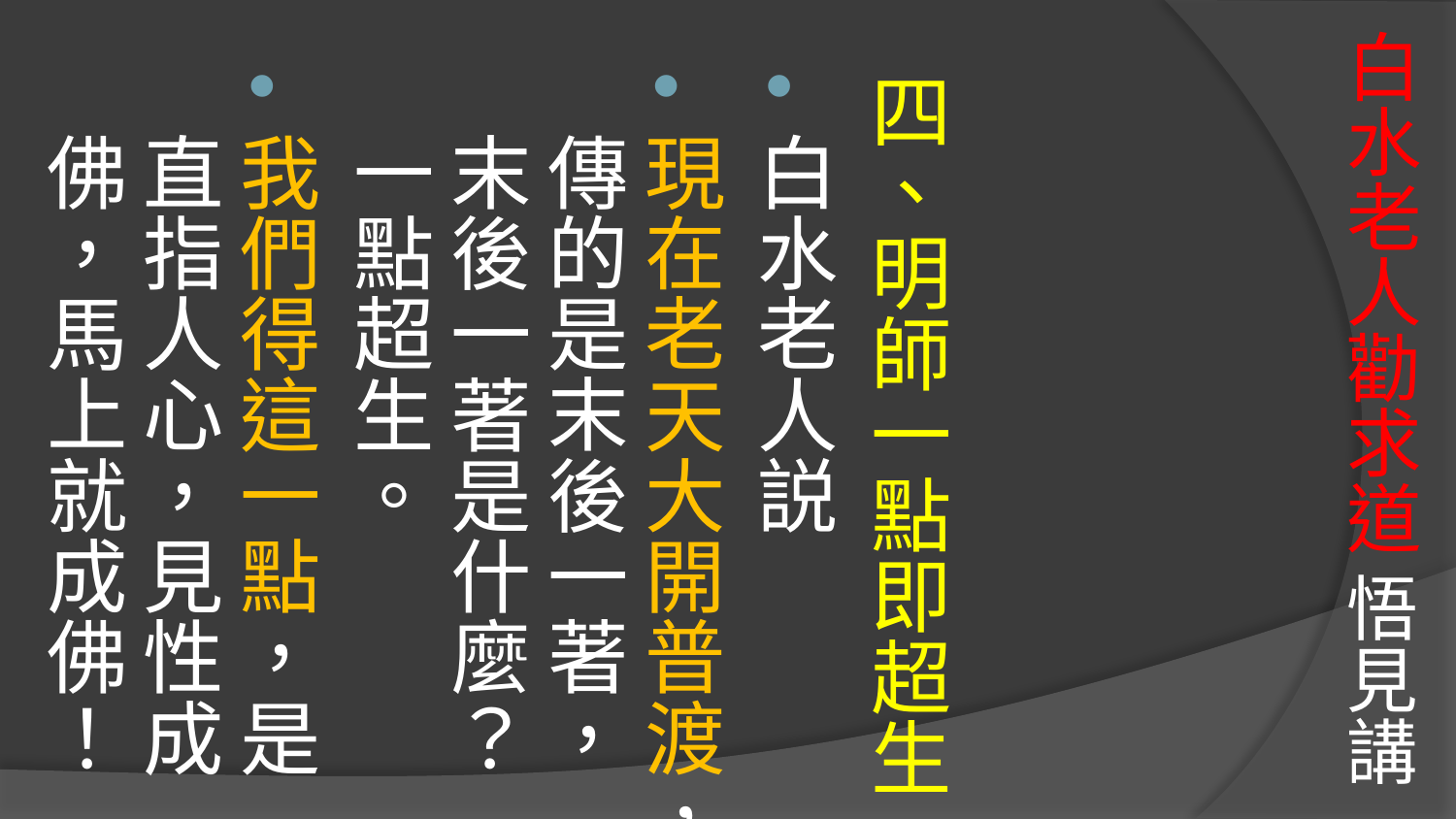

# 白水老人勸求道 悟見講
四、明師一點即超生
白水老人説
現在老天大開普渡，傳的是末後一著，末後一著是什麼？一點超生。
我們得這一點，是直指人心，見性成佛，馬上就成佛！